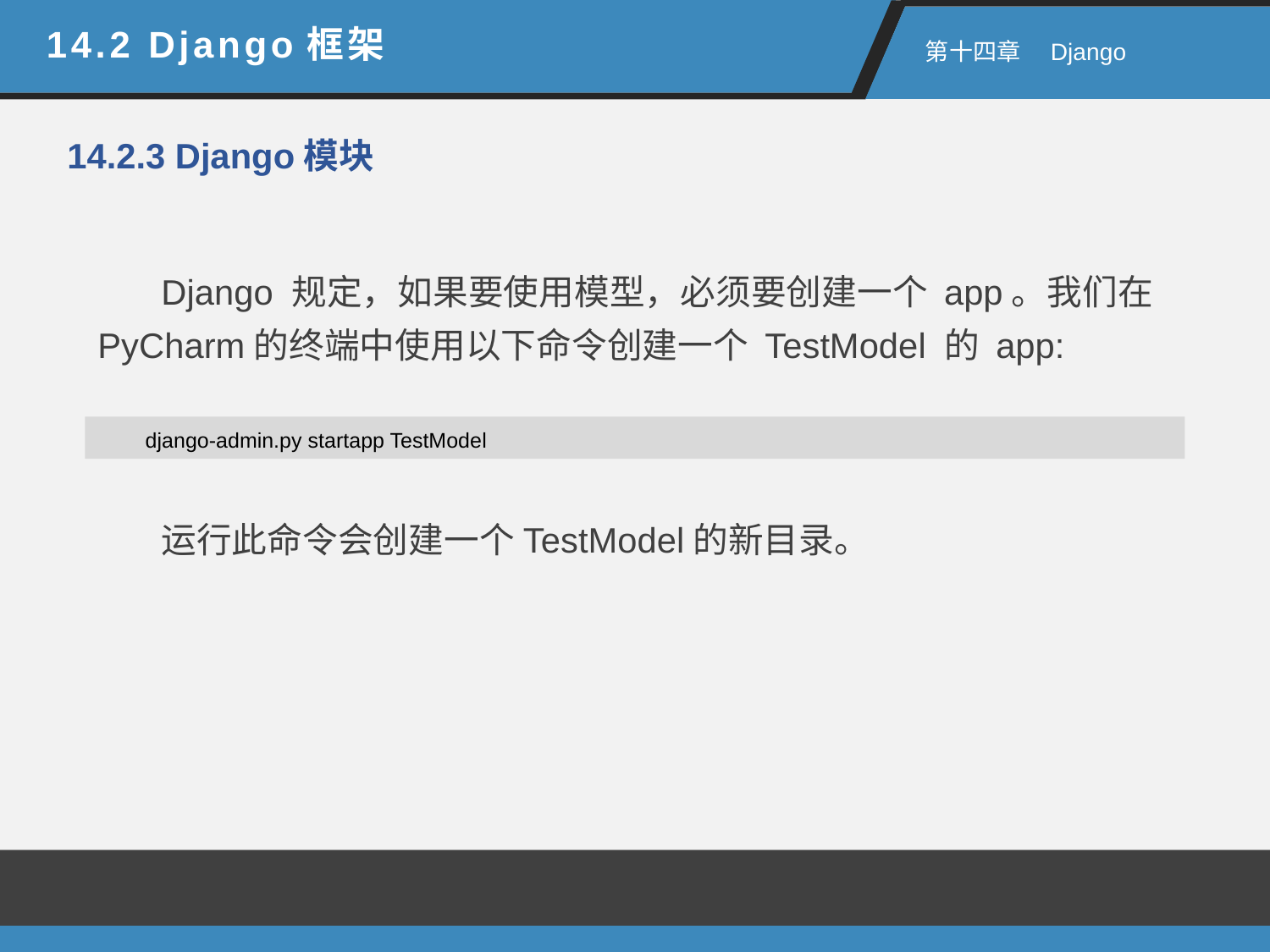

14.2 Django框架
  第十四章　Django
14.2.3 Django模块
Django 规定，如果要使用模型，必须要创建一个 app。我们在PyCharm的终端中使用以下命令创建一个 TestModel 的 app:
django-admin.py startapp TestModel
运行此命令会创建一个TestModel的新目录。